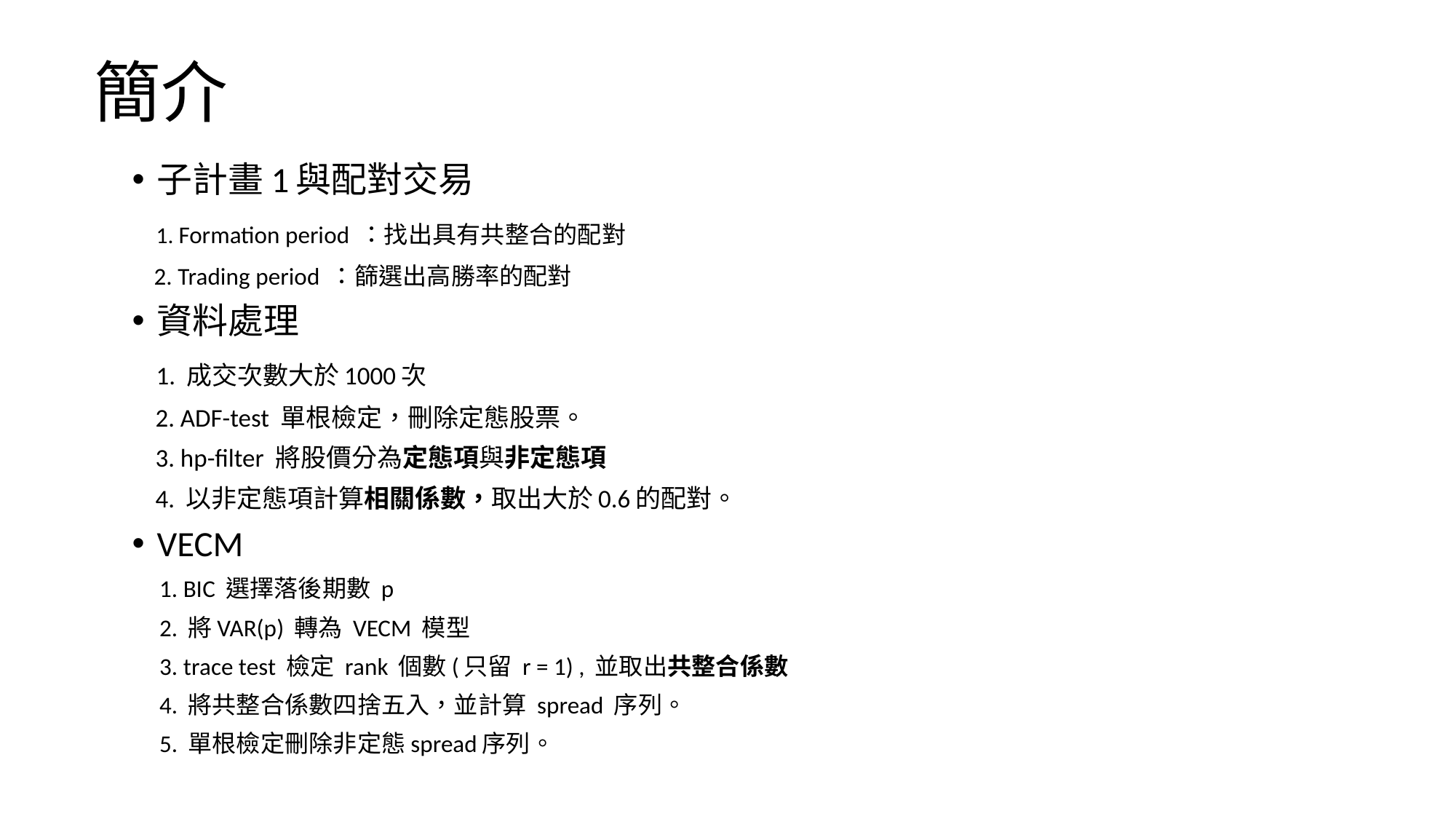

# 簡介
子計畫1與配對交易
   1. Formation period ：找出具有共整合的配對
    2. Trading period ：篩選出高勝率的配對
資料處理
   1. 成交次數大於1000次
    2. ADF-test 單根檢定，刪除定態股票。
    3. hp-filter 將股價分為定態項與非定態項
    4. 以非定態項計算相關係數，取出大於0.6的配對。
VECM
     1. BIC 選擇落後期數 p
     2. 將VAR(p) 轉為 VECM 模型
     3. trace test 檢定 rank 個數(只留 r = 1) , 並取出共整合係數
     4. 將共整合係數四捨五入，並計算 spread 序列。
     5. 單根檢定刪除非定態spread序列。